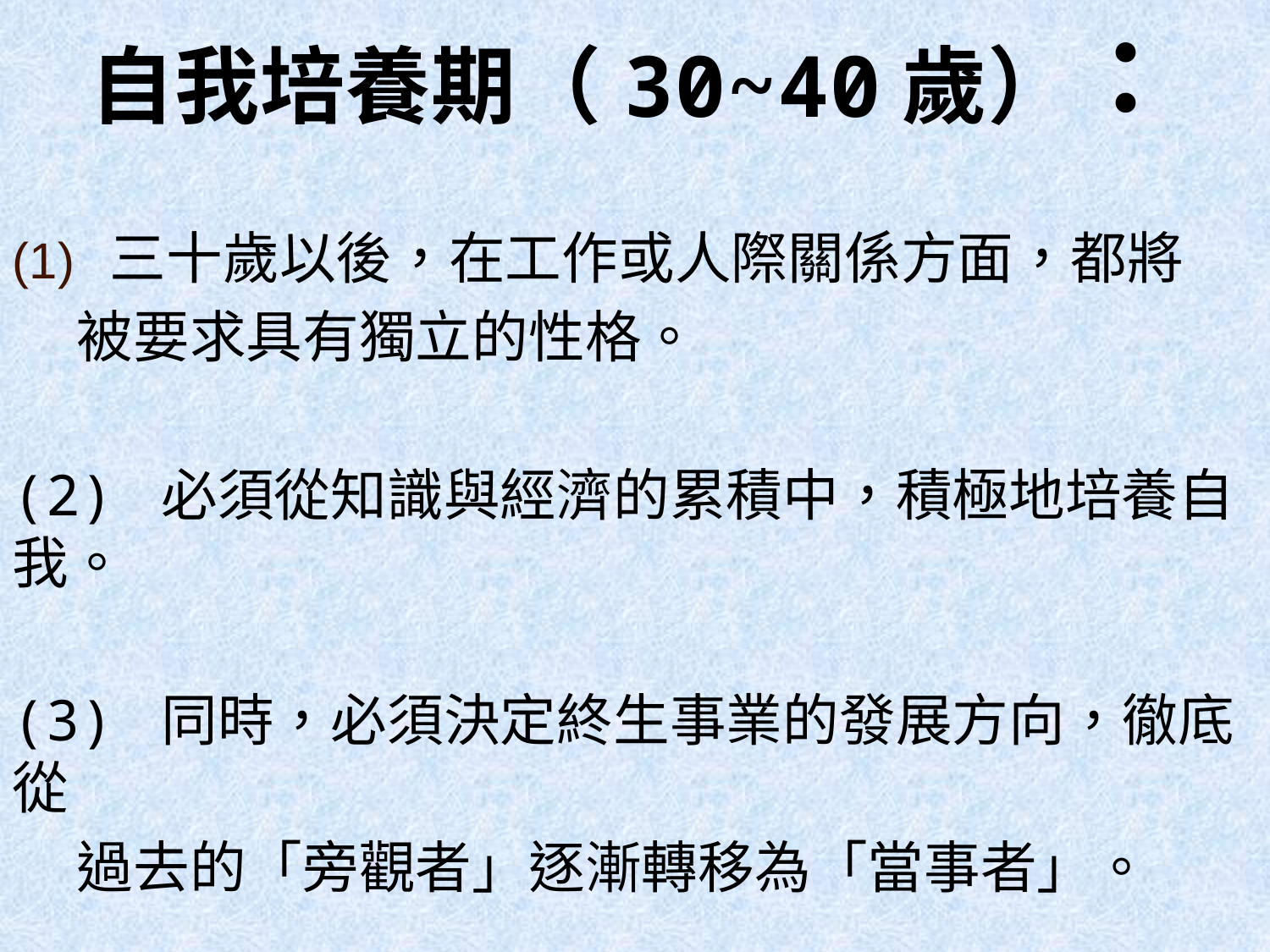

# 自我培養期（30~40歲）：
 三十歲以後，在工作或人際關係方面，都將
    被要求具有獨立的性格。

(2) 必須從知識與經濟的累積中，積極地培養自我。

(3) 同時，必須決定終生事業的發展方向，徹底從
    過去的「旁觀者」逐漸轉移為「當事者」。